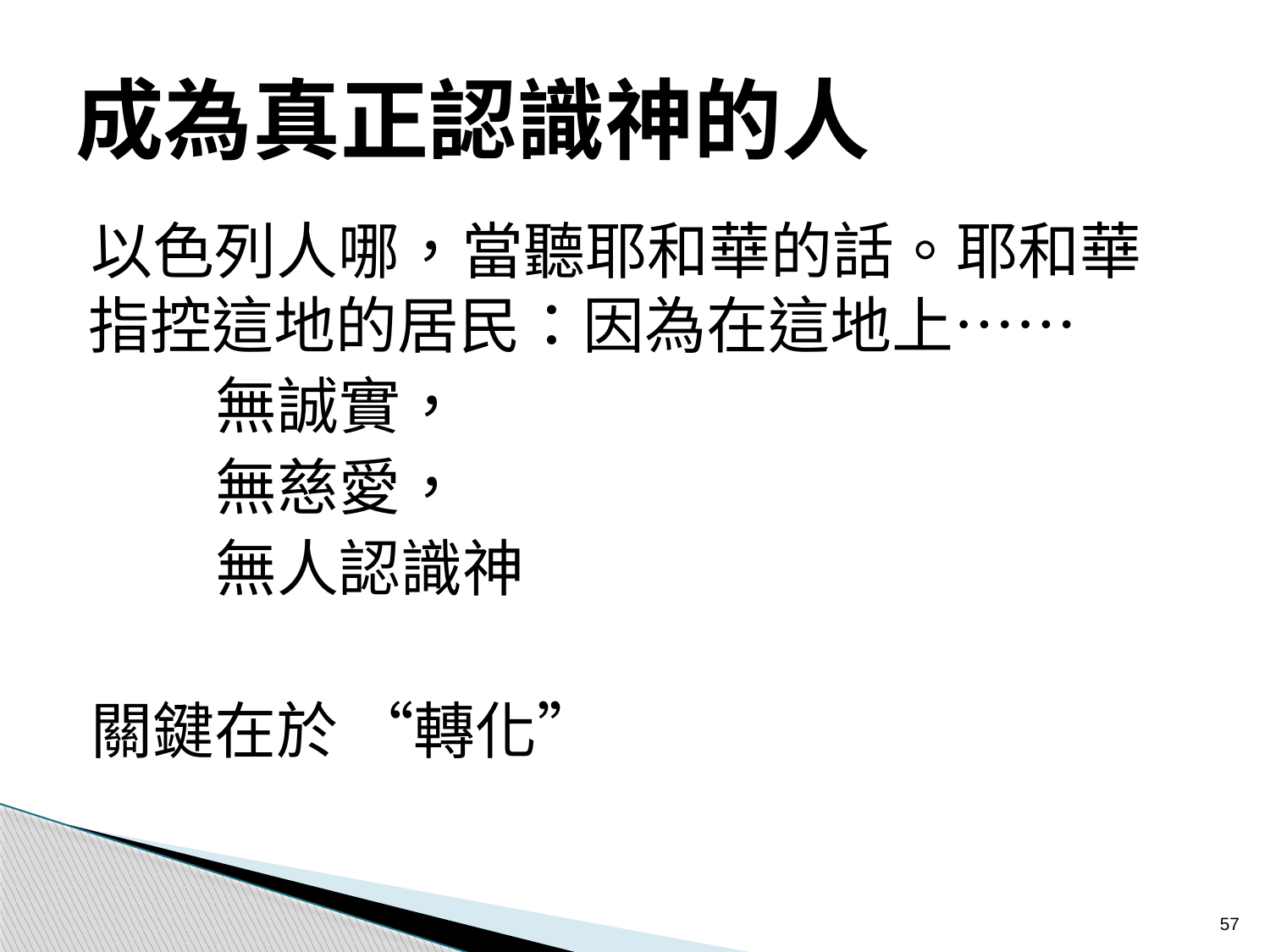

# 成為真正認識神的人
以色列人哪，當聽耶和華的話。耶和華指控這地的居民：因為在這地上……
	無誠實，
	無慈愛，
	無人認識神

關鍵在於 “轉化”
57